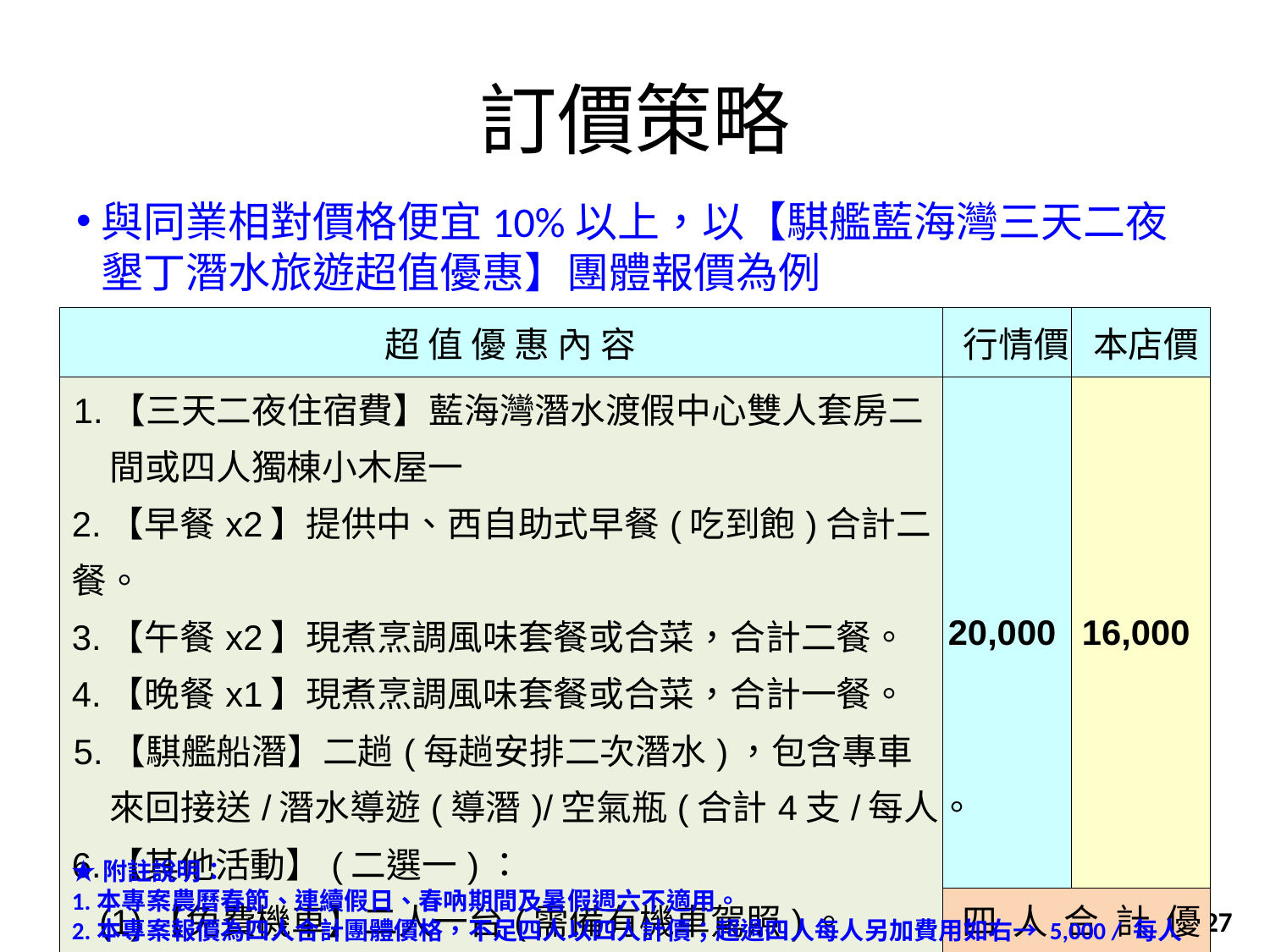

# 訂價策略
與同業相對價格便宜10%以上，以【騏艦藍海灣三天二夜墾丁潛水旅遊超值優惠】團體報價為例
| 超 值 優 惠 內 容 | 行情價 | 本店價 |
| --- | --- | --- |
| 1.【三天二夜住宿費】藍海灣潛水渡假中心雙人套房二間或四人獨棟小木屋一 | 20,000 | 16,000 |
| 2.【早餐x2】提供中、西自助式早餐(吃到飽)合計二餐。 |  |  |
| 3.【午餐x2】現煮烹調風味套餐或合菜，合計二餐。 |  |  |
| 4.【晚餐x1】現煮烹調風味套餐或合菜，合計一餐。 |  |  |
| 5.【騏艦船潛】二趟(每趟安排二次潛水)，包含專車來回接送/潛水導遊(導潛)/空氣瓶(合計4支/每人。 |  |  |
| 6.【其他活動】(二選一)： |  |  |
| (1)【免費機車】二人一台(需備有機車駕照)。 | 四 人 合 計 優 惠 價 / 每 套 |  |
| (2)【夜遊導覽】墾丁夜遊導覽及星空解說。 |  |  |
★附註說明：
1.本專案農曆春節、連續假日、春吶期間及暑假週六不適用。
2.本專案報價為四人合計團體價格，不足四人以四人計價；超過四人每人另加費用如右→ 5,000 / 每人
27